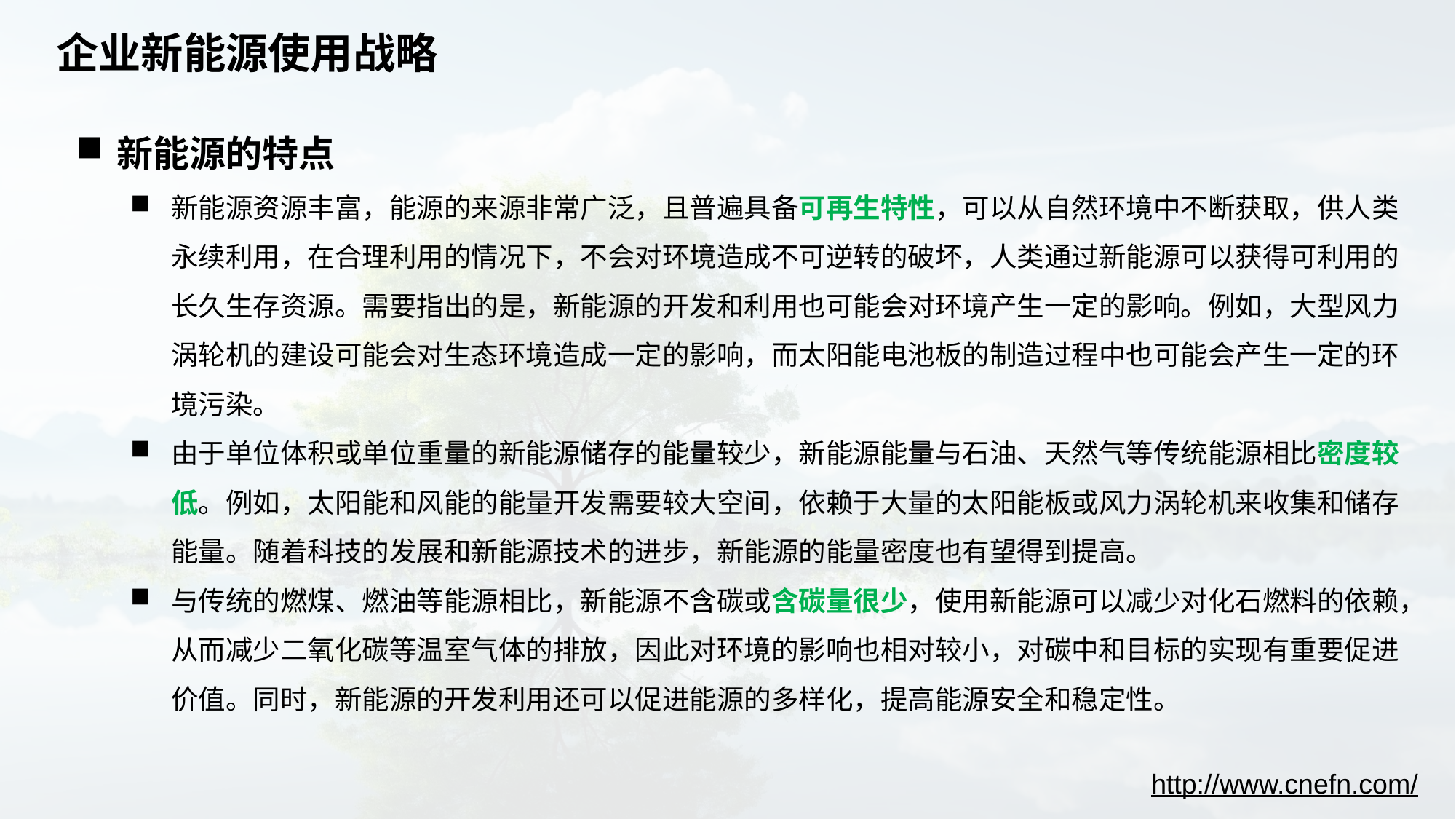

# 企业新能源使用战略
新能源的特点
新能源资源丰富，能源的来源非常广泛，且普遍具备可再生特性，可以从自然环境中不断获取，供人类永续利用，在合理利用的情况下，不会对环境造成不可逆转的破坏，人类通过新能源可以获得可利用的长久生存资源。需要指出的是，新能源的开发和利用也可能会对环境产生一定的影响。例如，大型风力涡轮机的建设可能会对生态环境造成一定的影响，而太阳能电池板的制造过程中也可能会产生一定的环境污染。
由于单位体积或单位重量的新能源储存的能量较少，新能源能量与石油、天然气等传统能源相比密度较低。例如，太阳能和风能的能量开发需要较大空间，依赖于大量的太阳能板或风力涡轮机来收集和储存能量。随着科技的发展和新能源技术的进步，新能源的能量密度也有望得到提高。
与传统的燃煤、燃油等能源相比，新能源不含碳或含碳量很少，使用新能源可以减少对化石燃料的依赖，从而减少二氧化碳等温室气体的排放，因此对环境的影响也相对较小，对碳中和目标的实现有重要促进价值。同时，新能源的开发利用还可以促进能源的多样化，提高能源安全和稳定性。